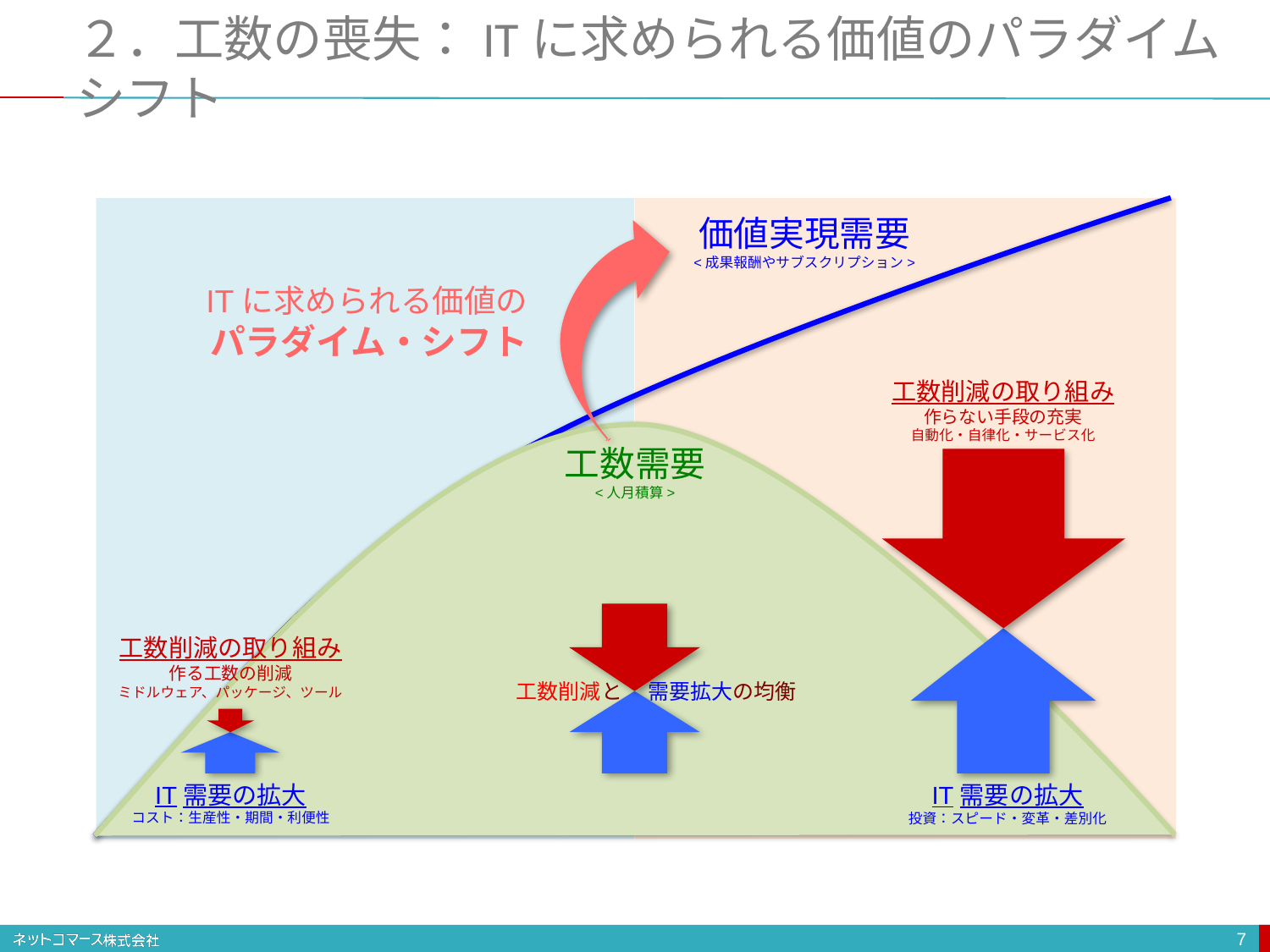

# ２．工数の喪失：ITに求められる価値のパラダイムシフト

価値実現需要
<成果報酬やサブスクリプション>

ITに求められる価値の
パラダイム・シフト
工数削減の取り組み
作らない手段の充実
自動化・自律化・サービス化

工数需要
<人月積算>

工数削減の取り組み
作る工数の削減
ミドルウェア、パッケージ、ツール

工数削減と　 需要拡大の均衡

IT需要の拡大
コスト：生産性・期間・利便性
IT需要の拡大
投資：スピード・変革・差別化
7